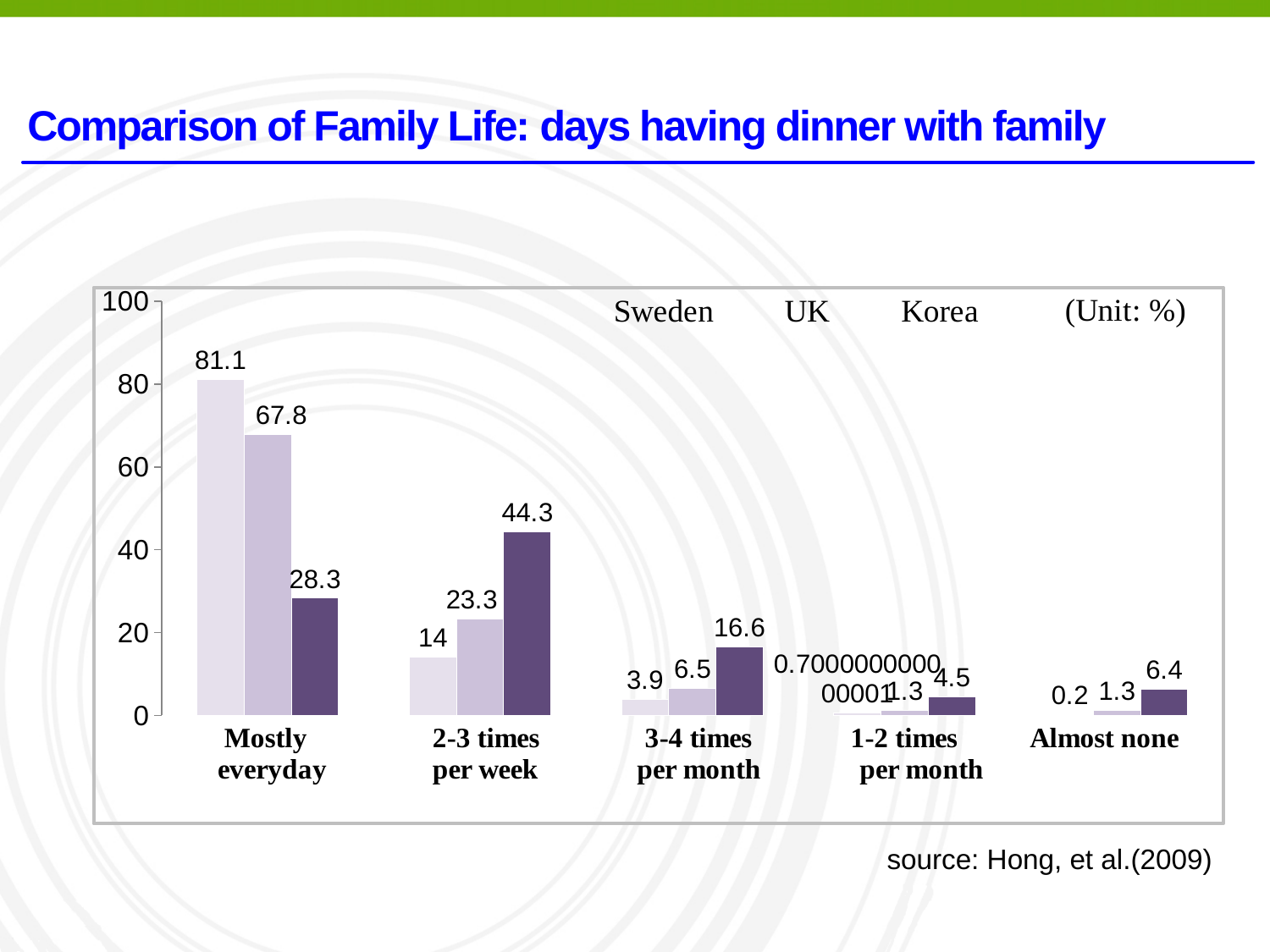

Comparison of Family Life: days having dinner with family

### Chart

| Category | 스웨덴 | 영국 | 한국 |
|---|---|---|---|
| 거의 매일 | 81.1 | 67.8 | 28.3 |
| 일주일에 2-3회 | 14.0 | 23.3 | 44.3 |
| 한달에 3-4회 | 3.9 | 6.5 | 16.6 |
| 한달에 1-2회 | 0.7000000000000006 | 1.3 | 4.5 |
| 거의 없음 | 0.2 | 1.3 | 6.4 |
source: Hong, et al.(2009)